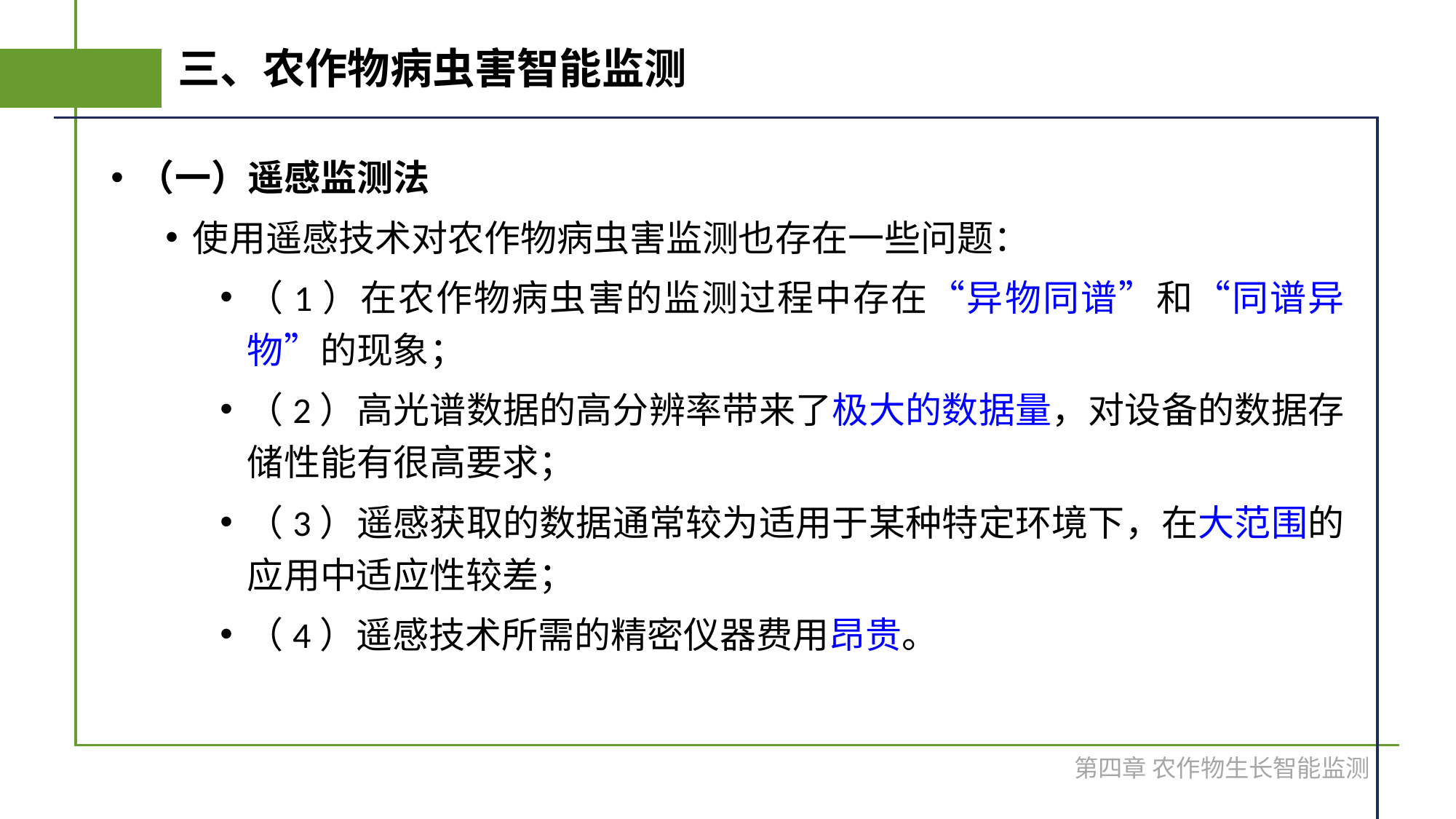

# 三、农作物病虫害智能监测
（一）遥感监测法
使用遥感技术对农作物病虫害监测也存在一些问题：
（1）在农作物病虫害的监测过程中存在“异物同谱”和“同谱异物”的现象；
（2）高光谱数据的高分辨率带来了极大的数据量，对设备的数据存储性能有很高要求；
（3）遥感获取的数据通常较为适用于某种特定环境下，在大范围的应用中适应性较差；
（4）遥感技术所需的精密仪器费用昂贵。
第四章 农作物生长智能监测